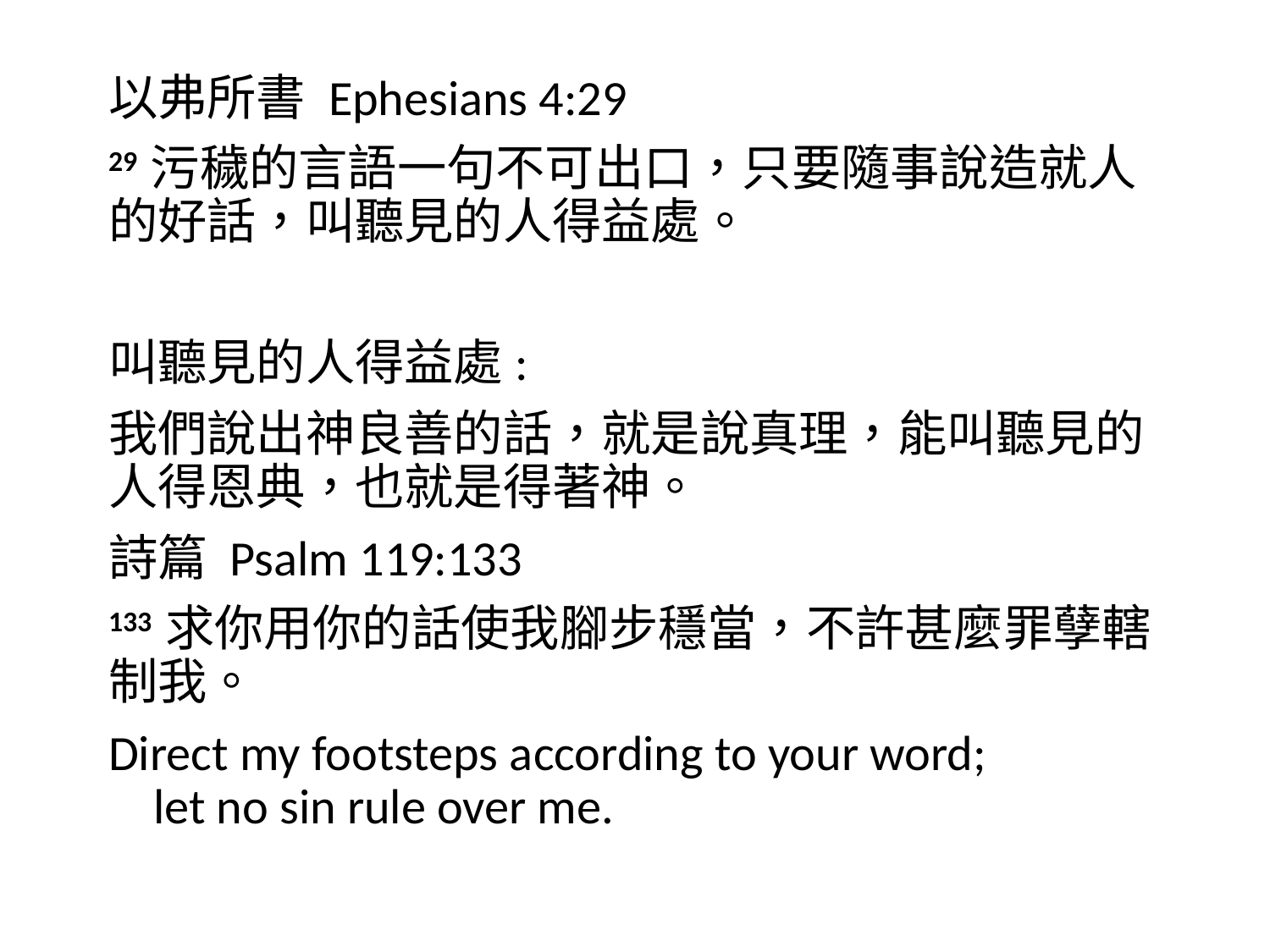

以弗所書 Ephesians 4:29
29 污穢的言語一句不可出口，只要隨事說造就人的好話，叫聽見的人得益處。

叫聽見的人得益處:
我們說出神良善的話，就是說真理，能叫聽見的人得恩典，也就是得著神。
詩篇 Psalm 119:133
133 求你用你的話使我腳步穩當，不許甚麼罪孽轄制我。
Direct my footsteps according to your word;
    let no sin rule over me.